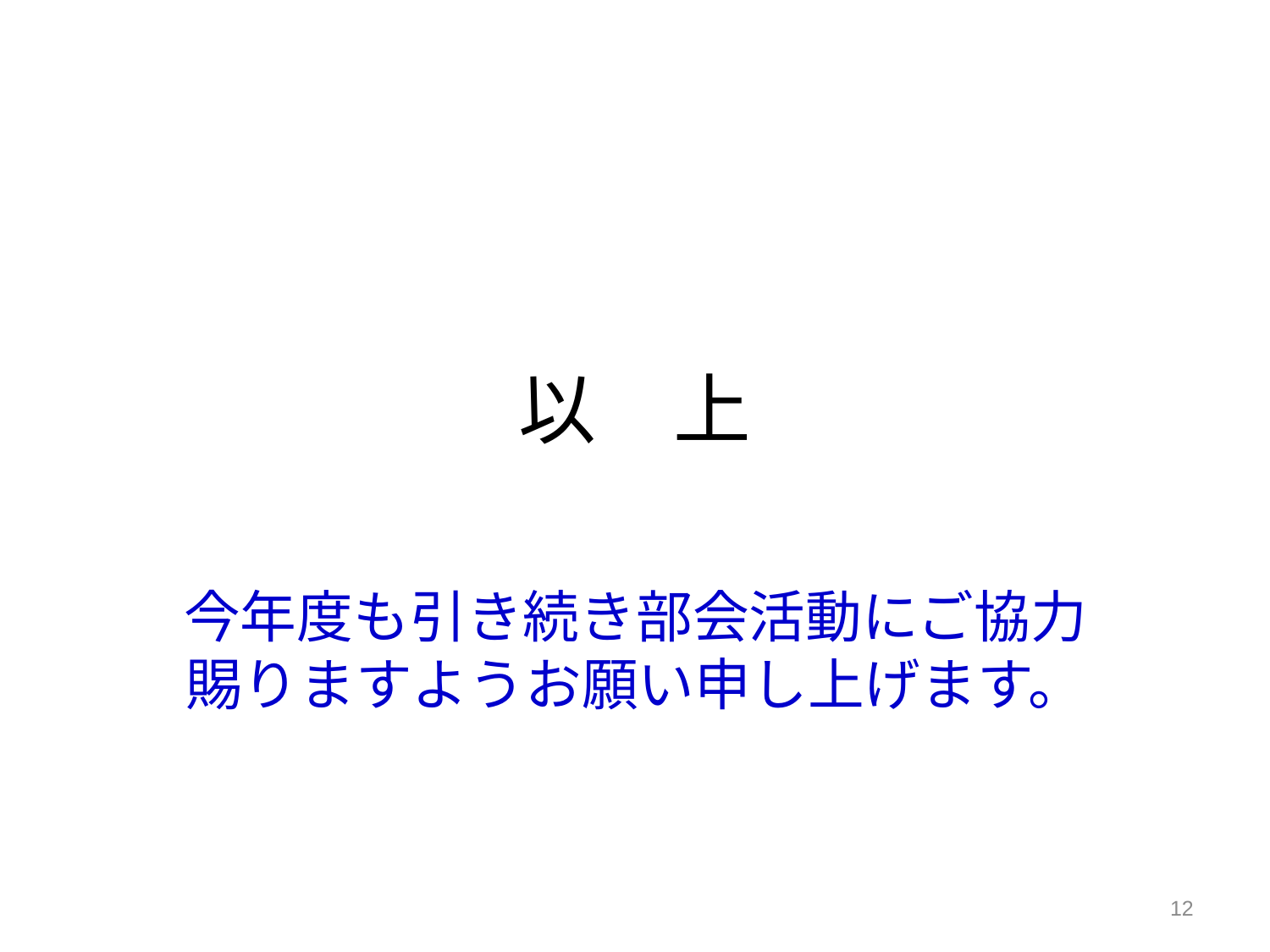

# 以　上
今年度も引き続き部会活動にご協力
賜りますようお願い申し上げます。
12